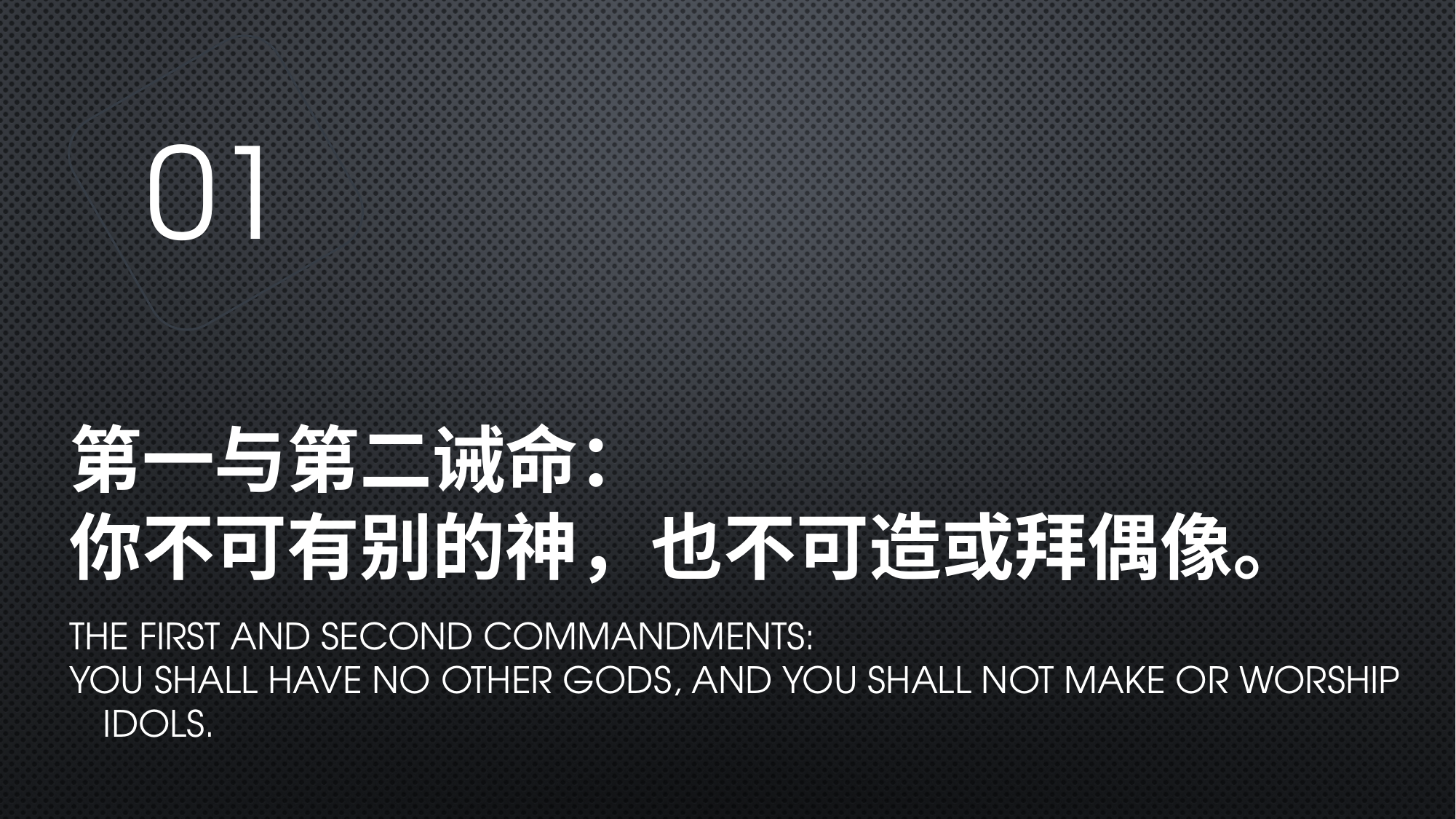

01
# 第一与第二诫命： 你不可有别的神，也不可造或拜偶像。
The First and Second Commandments:
You Shall Have No Other Gods, and You Shall Not Make or Worship Idols.